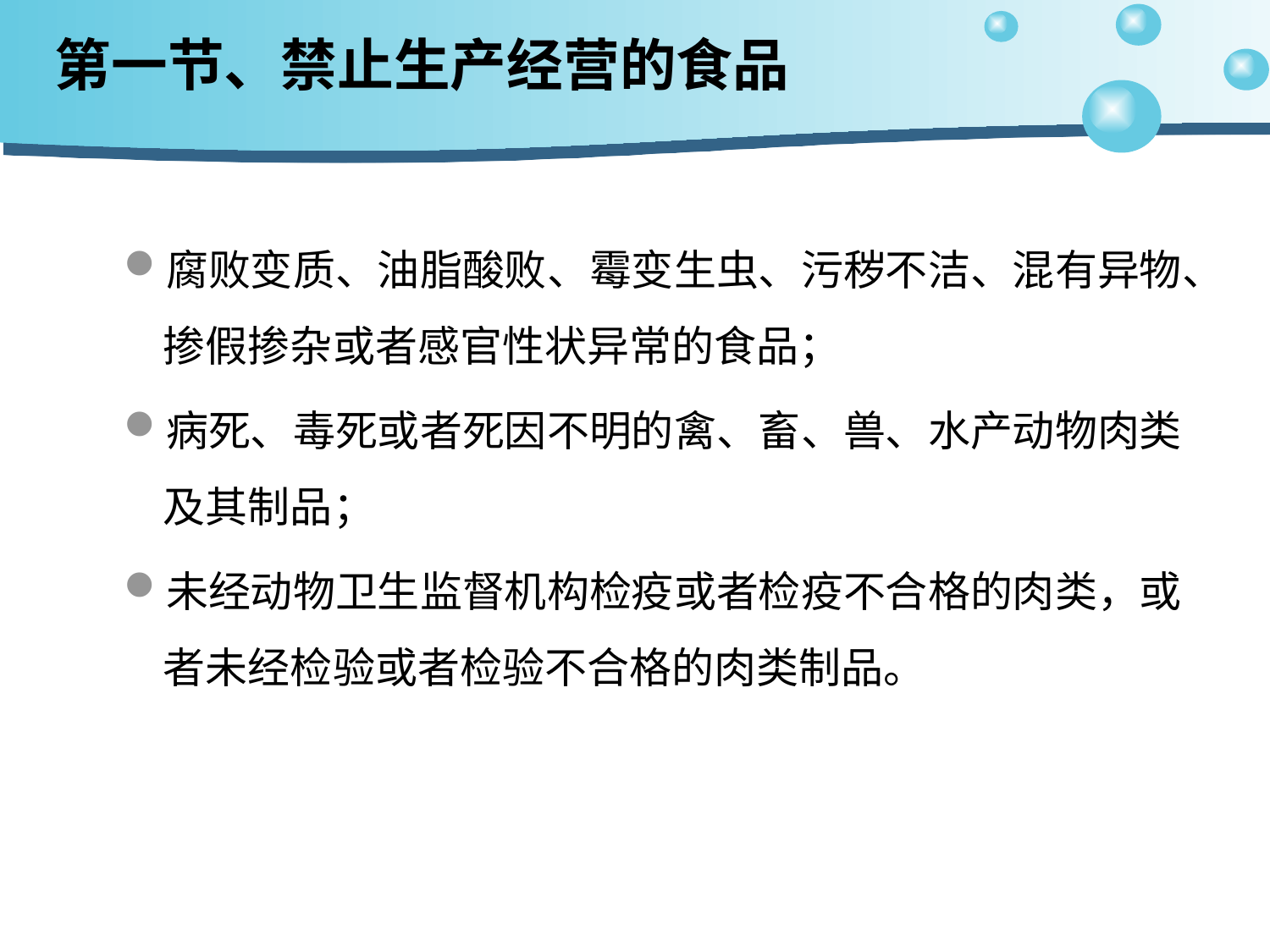

# 第一节、禁止生产经营的食品
腐败变质、油脂酸败、霉变生虫、污秽不洁、混有异物、掺假掺杂或者感官性状异常的食品；
病死、毒死或者死因不明的禽、畜、兽、水产动物肉类及其制品；
未经动物卫生监督机构检疫或者检疫不合格的肉类，或者未经检验或者检验不合格的肉类制品。